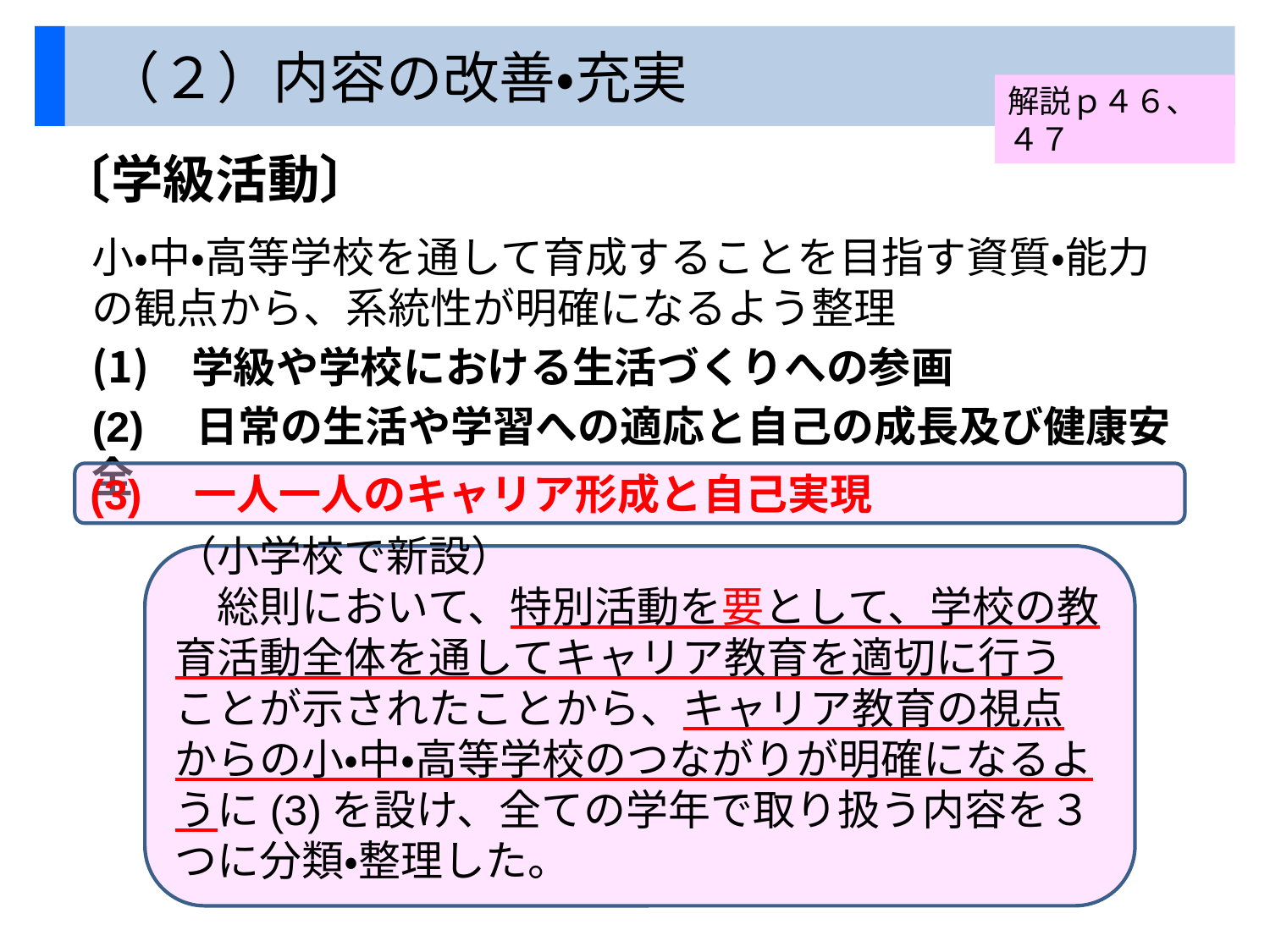

（２）内容の改善・充実

　〔学級活動〕

小・中・高等学校を通して育成することを目指す資質・能力の観点から、系統性が明確になるよう整理
　学級や学校における生活づくりへの参画
(2)　日常の生活や学習への適応と自己の成長及び健康安全

(3)　一人一人のキャリア形成と自己実現
（小学校で新設）
　総則において、特別活動を要として、学校の教育活動全体を通してキャリア教育を適切に行うことが示されたことから、キャリア教育の視点からの小・中・高等学校のつながりが明確になるように(3)を設け、全ての学年で取り扱う内容を３つに分類・整理した。

解説ｐ４６、４７